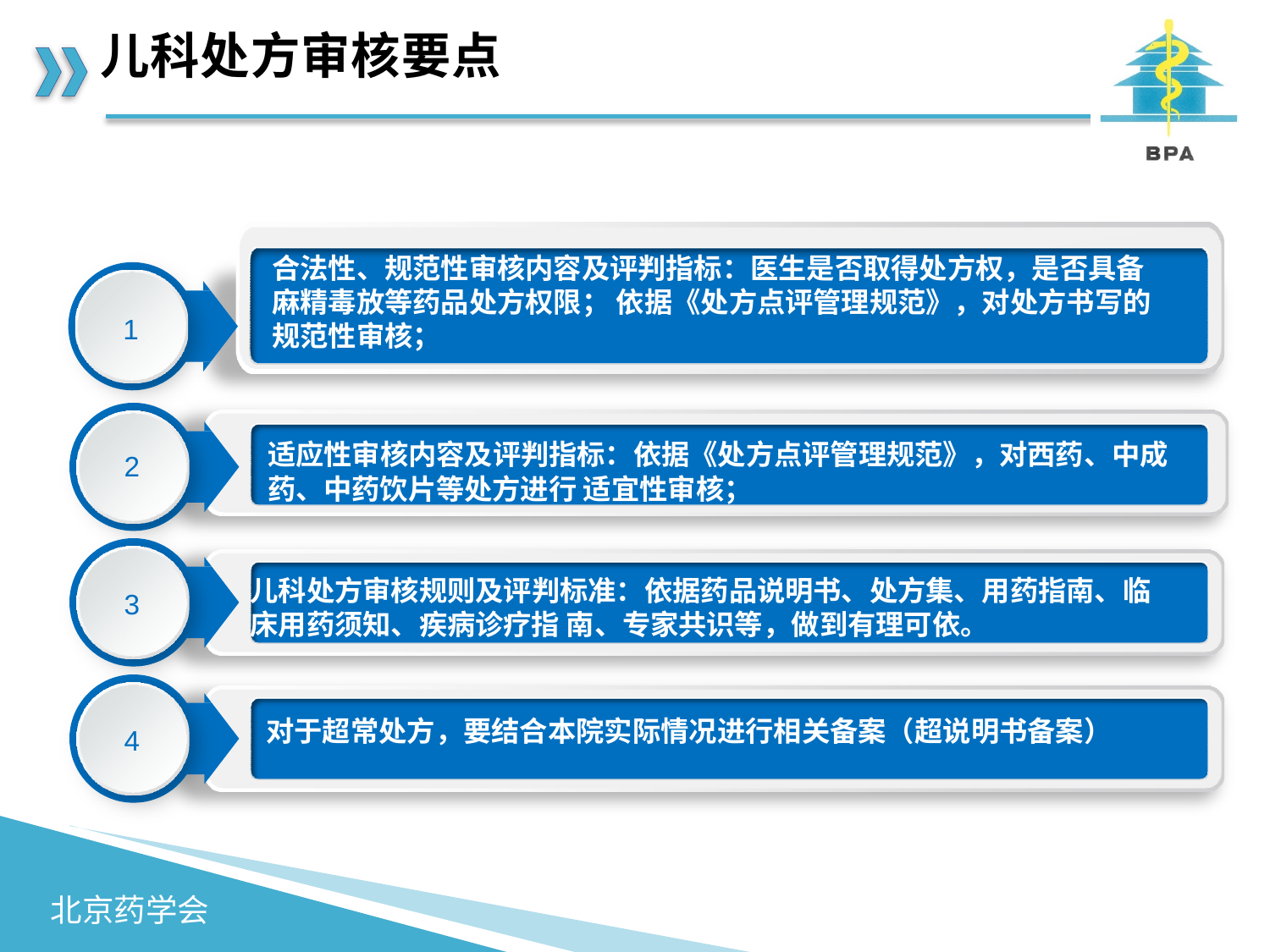

# 儿科处方审核要点

合法性、规范性审核内容及评判指标：医生是否取得处方权，是否具备麻精毒放等药品处方权限； 依据《处方点评管理规范》，对处方书写的规范性审核；

1

适应性审核内容及评判指标：依据《处方点评管理规范》，对西药、中成药、中药饮片等处方进行 适宜性审核；
2

儿科处方审核规则及评判标准：依据药品说明书、处方集、用药指南、临床用药须知、疾病诊疗指 南、专家共识等，做到有理可依。
3

对于超常处方，要结合本院实际情况进行相关备案（超说明书备案）
4